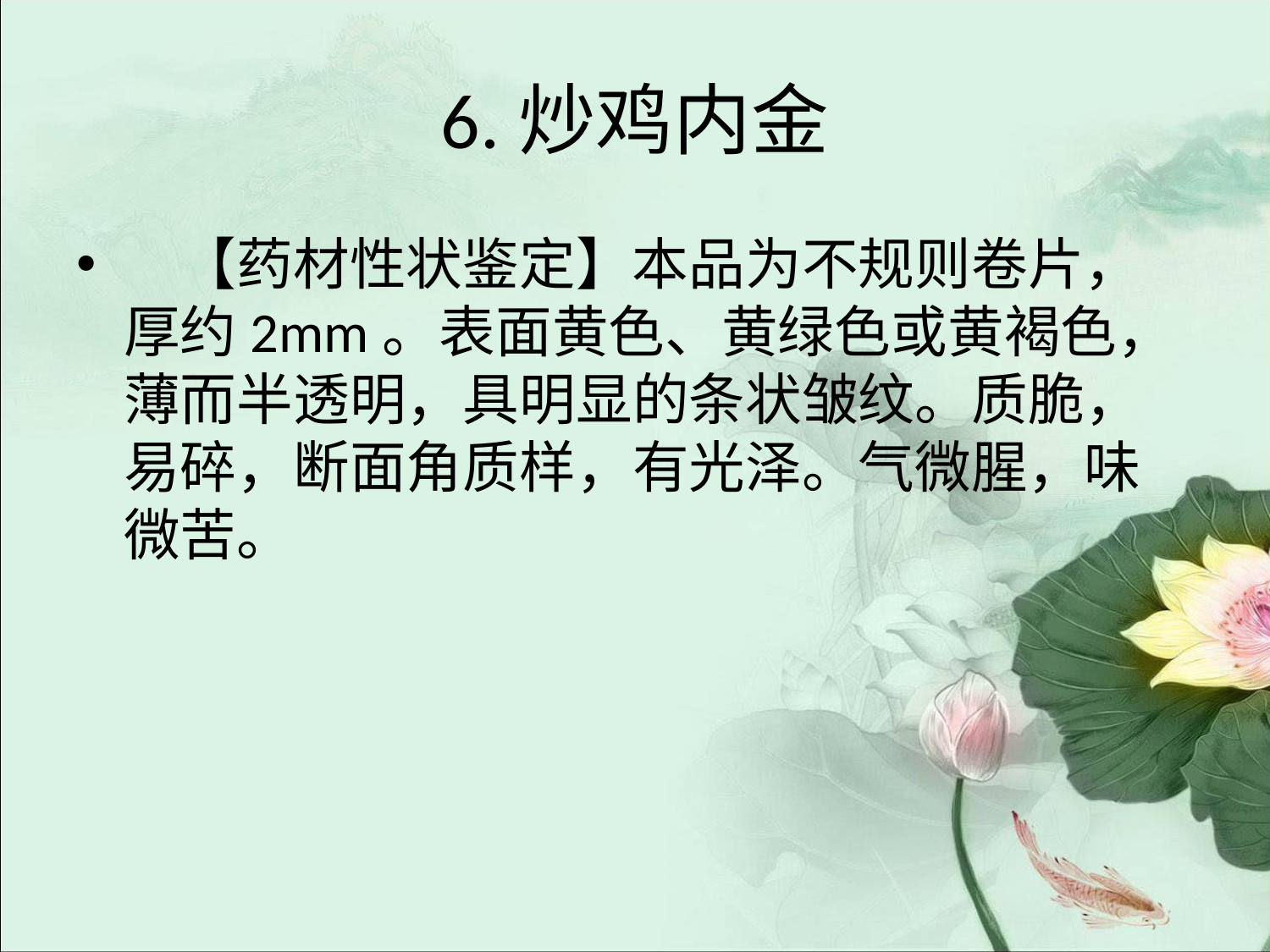

# 6.炒鸡内金
　【药材性状鉴定】本品为不规则卷片，厚约2mm。表面黄色、黄绿色或黄褐色，薄而半透明，具明显的条状皱纹。质脆，易碎，断面角质样，有光泽。气微腥，味微苦。